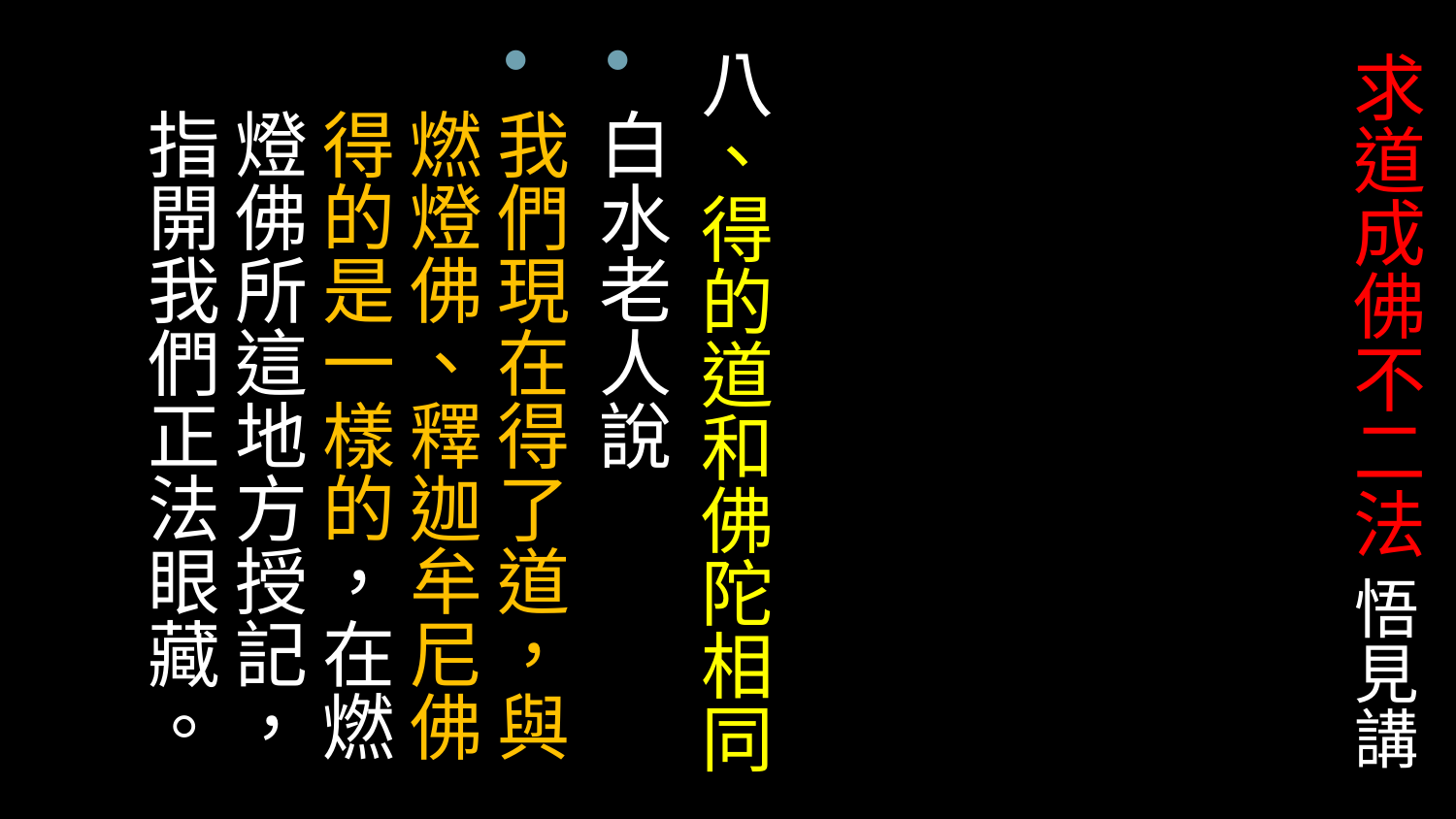

八、得的道和佛陀相同
白水老人說
我們現在得了道，與燃燈佛、釋迦牟尼佛得的是一樣的，在燃燈佛所這地方授記，指開我們正法眼藏。

# 求道成佛不二法 悟見講